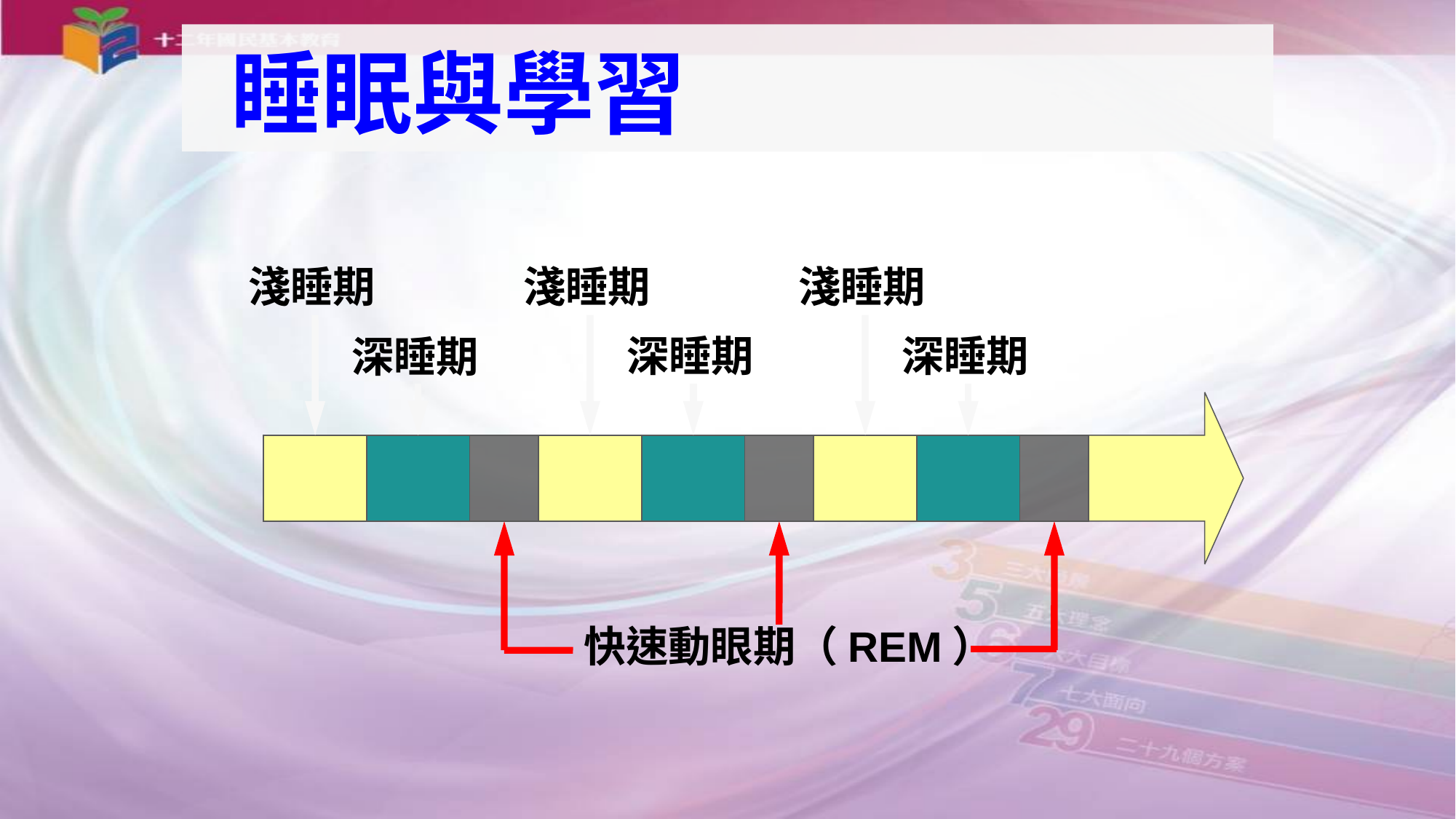

睡眠與學習
淺睡期
淺睡期
淺睡期

深睡期
深睡期
深睡期

快速動眼期（REM）